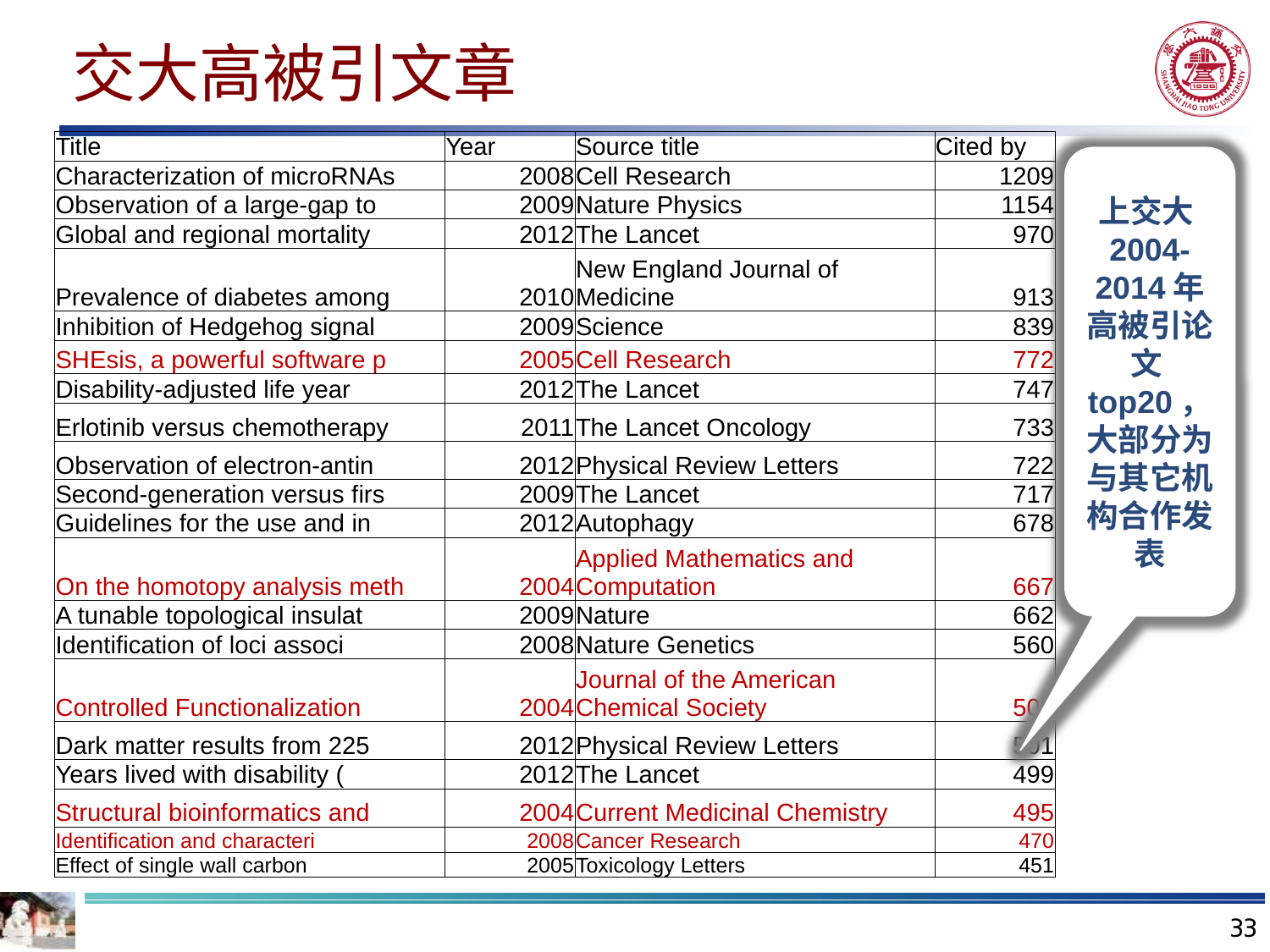

# 交大高被引文章
| Title | Year | Source title | Cited by |
| --- | --- | --- | --- |
| Characterization of microRNAs | 2008 | Cell Research | 1209 |
| Observation of a large-gap to | 2009 | Nature Physics | 1154 |
| Global and regional mortality | 2012 | The Lancet | 970 |
| Prevalence of diabetes among | 2010 | New England Journal of Medicine | 913 |
| Inhibition of Hedgehog signal | 2009 | Science | 839 |
| SHEsis, a powerful software p | 2005 | Cell Research | 772 |
| Disability-adjusted life year | 2012 | The Lancet | 747 |
| Erlotinib versus chemotherapy | 2011 | The Lancet Oncology | 733 |
| Observation of electron-antin | 2012 | Physical Review Letters | 722 |
| Second-generation versus firs | 2009 | The Lancet | 717 |
| Guidelines for the use and in | 2012 | Autophagy | 678 |
| On the homotopy analysis meth | 2004 | Applied Mathematics and Computation | 667 |
| A tunable topological insulat | 2009 | Nature | 662 |
| Identification of loci associ | 2008 | Nature Genetics | 560 |
| Controlled Functionalization | 2004 | Journal of the American Chemical Society | 501 |
| Dark matter results from 225 | 2012 | Physical Review Letters | 501 |
| Years lived with disability ( | 2012 | The Lancet | 499 |
| Structural bioinformatics and | 2004 | Current Medicinal Chemistry | 495 |
| Identification and characteri | 2008 | Cancer Research | 470 |
| Effect of single wall carbon | 2005 | Toxicology Letters | 451 |
上交大2004-2014年高被引论文top20，大部分为与其它机构合作发表
33